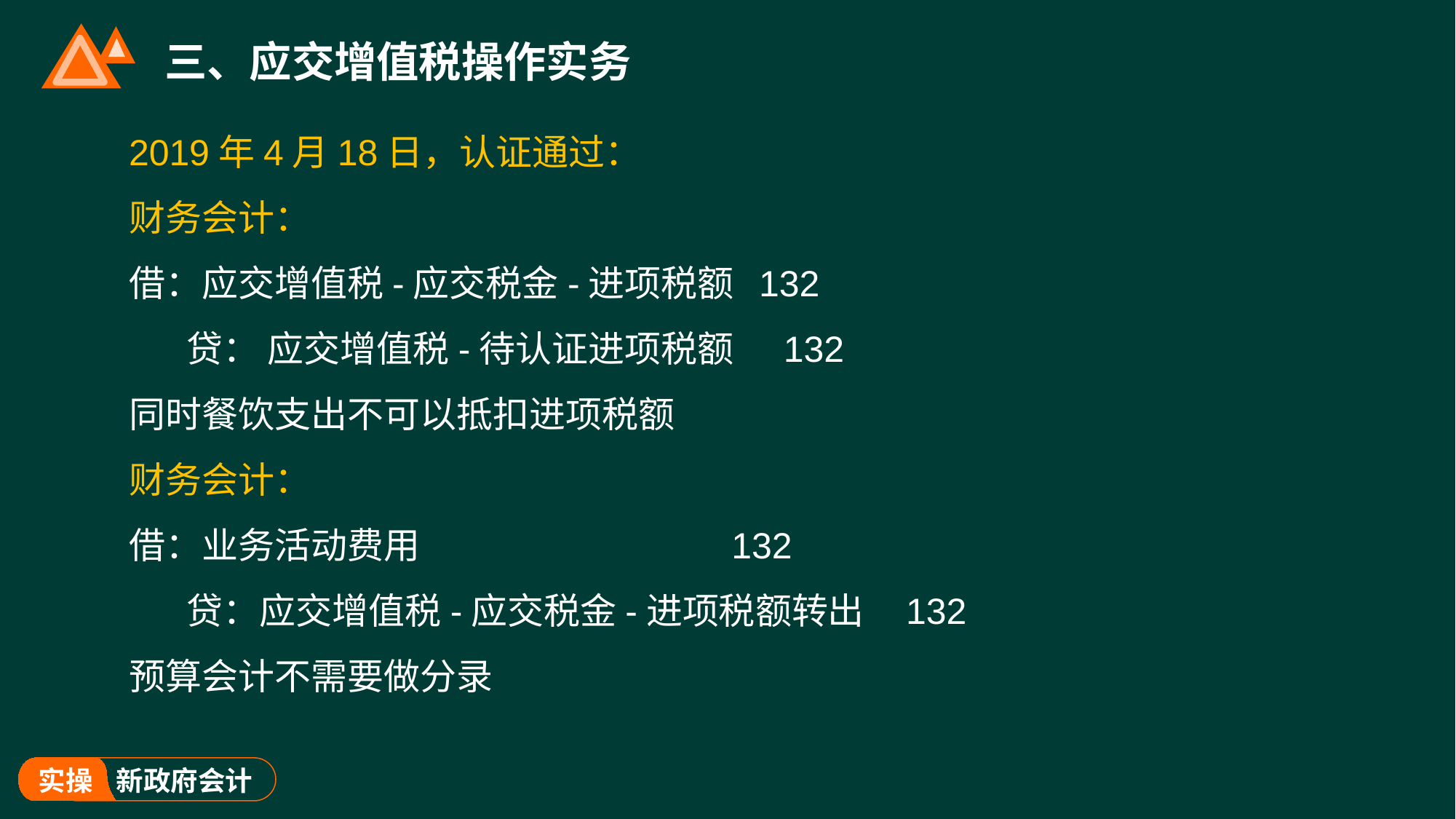

# 三、应交增值税操作实务
2019年4月18日，认证通过：
财务会计：
借：应交增值税-应交税金-进项税额  132
      贷： 应交增值税-待认证进项税额     132
同时餐饮支出不可以抵扣进项税额
财务会计：
借：业务活动费用                                     132
      贷：应交增值税-应交税金-进项税额转出    132
预算会计不需要做分录